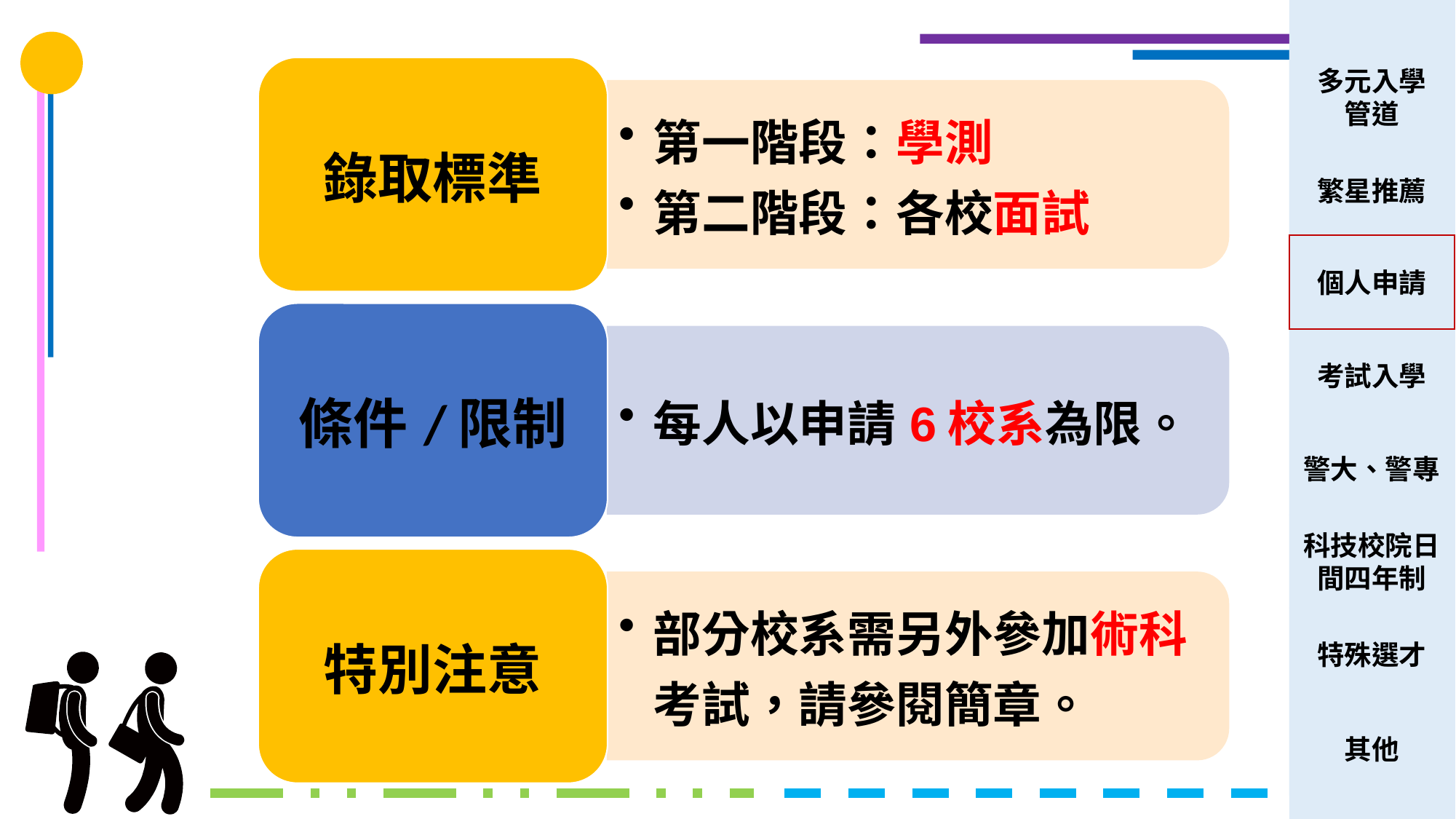

錄取標準
第一階段：學測
條件/限制
每人以申請6校系為限。
特別注意
部分校系需另外參加術科考試，請參閱簡章。
第二階段：各校面試